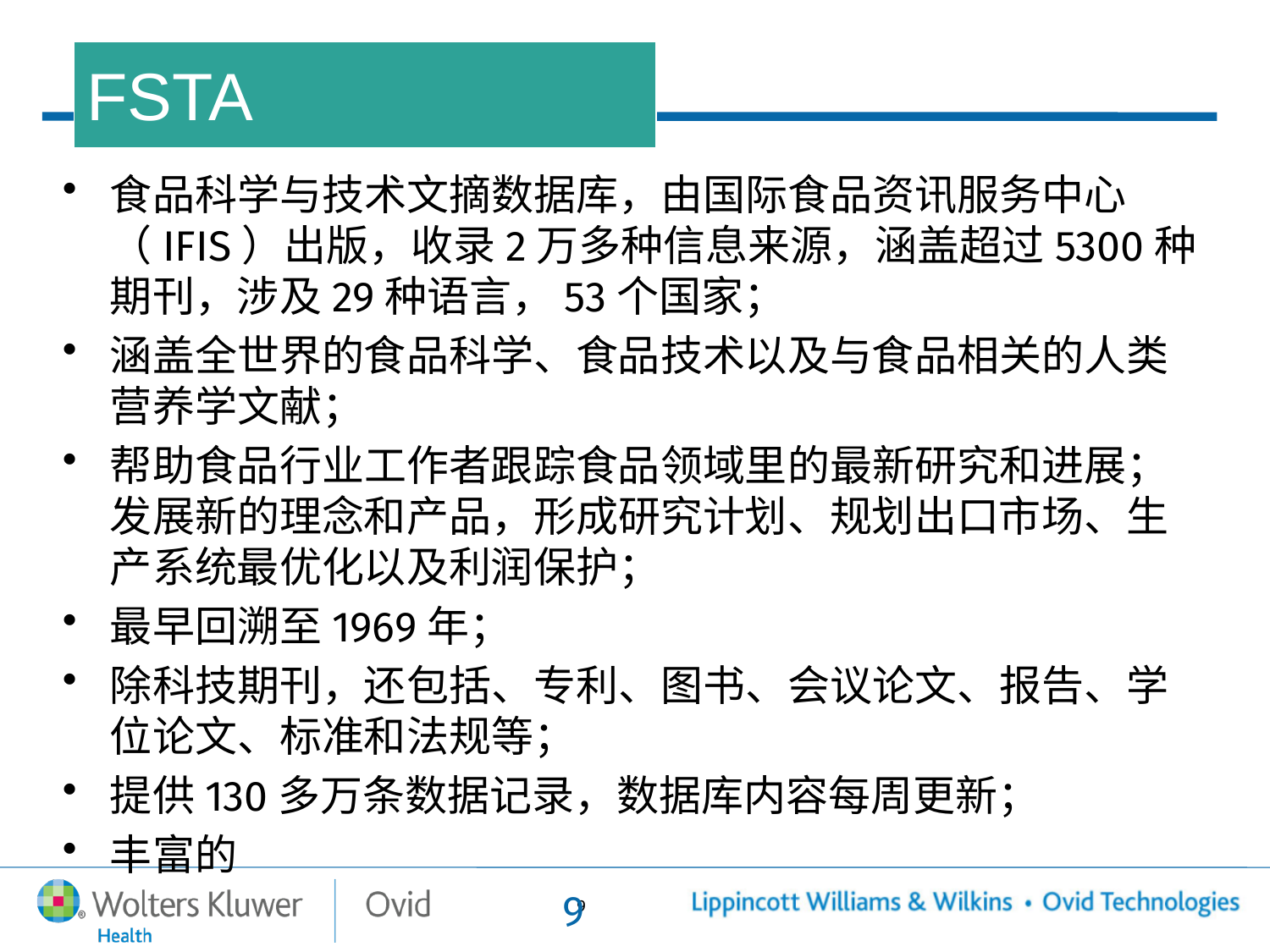

FSTA
食品科学与技术文摘数据库，由国际食品资讯服务中心（IFIS）出版，收录2万多种信息来源，涵盖超过5300种期刊，涉及29种语言，53个国家；
涵盖全世界的食品科学、食品技术以及与食品相关的人类营养学文献；
帮助食品行业工作者跟踪食品领域里的最新研究和进展；发展新的理念和产品，形成研究计划、规划出口市场、生产系统最优化以及利润保护；
最早回溯至1969年；
除科技期刊，还包括、专利、图书、会议论文、报告、学位论文、标准和法规等；
提供130多万条数据记录，数据库内容每周更新；
丰富的

9